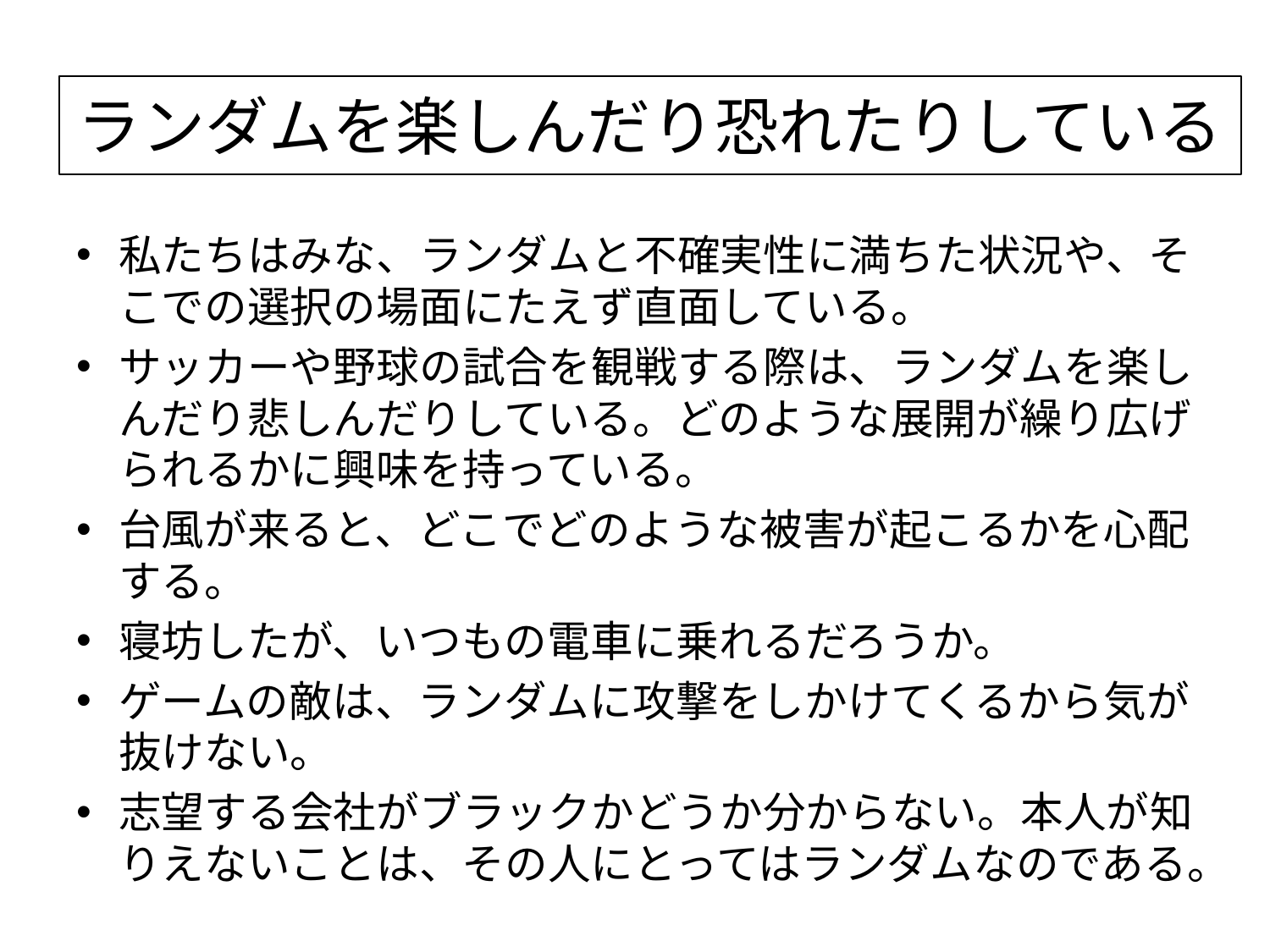

# ランダムを楽しんだり恐れたりしている
私たちはみな、ランダムと不確実性に満ちた状況や、そこでの選択の場面にたえず直面している。
サッカーや野球の試合を観戦する際は、ランダムを楽しんだり悲しんだりしている。どのような展開が繰り広げられるかに興味を持っている。
台風が来ると、どこでどのような被害が起こるかを心配する。
寝坊したが、いつもの電車に乗れるだろうか。
ゲームの敵は、ランダムに攻撃をしかけてくるから気が抜けない。
志望する会社がブラックかどうか分からない。本人が知りえないことは、その人にとってはランダムなのである。